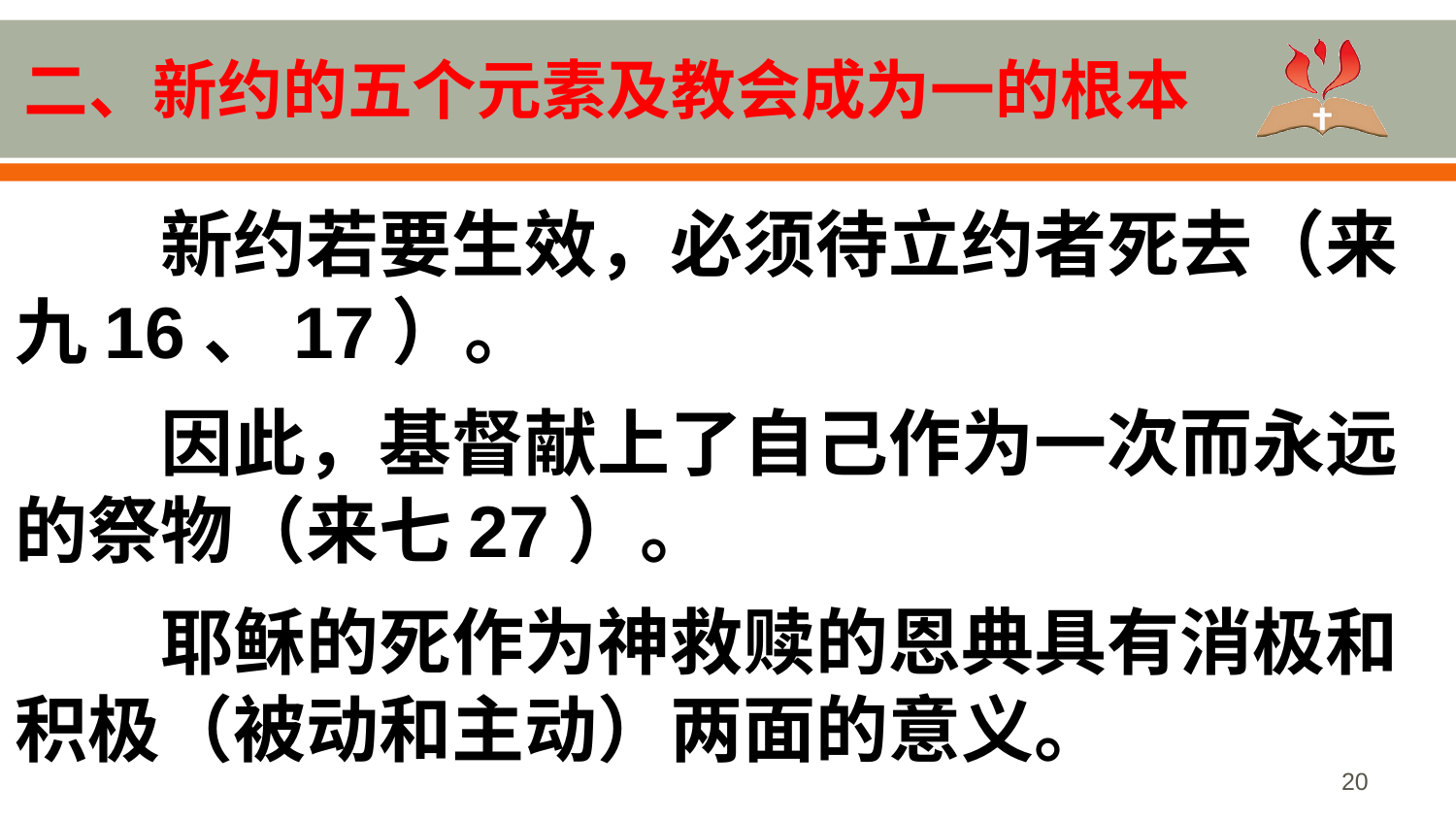

# 二、新约的五个元素及教会成为一的根本
新约若要生效，必须待立约者死去（来九16、17）。
因此，基督献上了自己作为一次而永远的祭物（来七27）。
耶稣的死作为神救赎的恩典具有消极和积极（被动和主动）两面的意义。

20